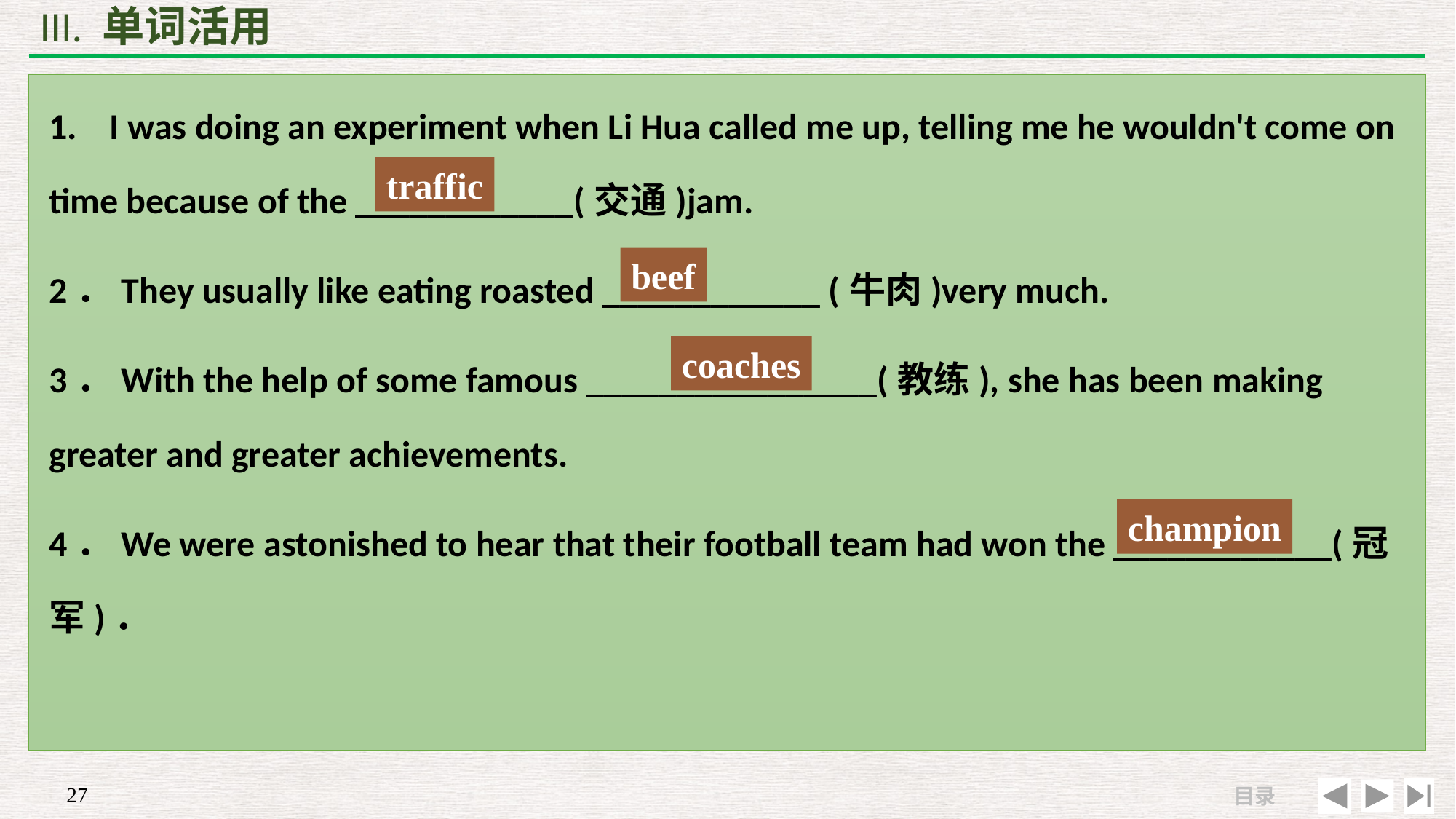

# III. 单词活用
1.    I was doing an experiment when Li Hua called me up, telling me he wouldn't come on time because of the ____________(交通)jam.
2．They usually like eating roasted ____________ (牛肉)very much.
3．With the help of some famous ________________(教练), she has been making greater and greater achievements.
4．We were astonished to hear that their football team had won the ____________(冠军)．

traffic
beef
coaches
champion